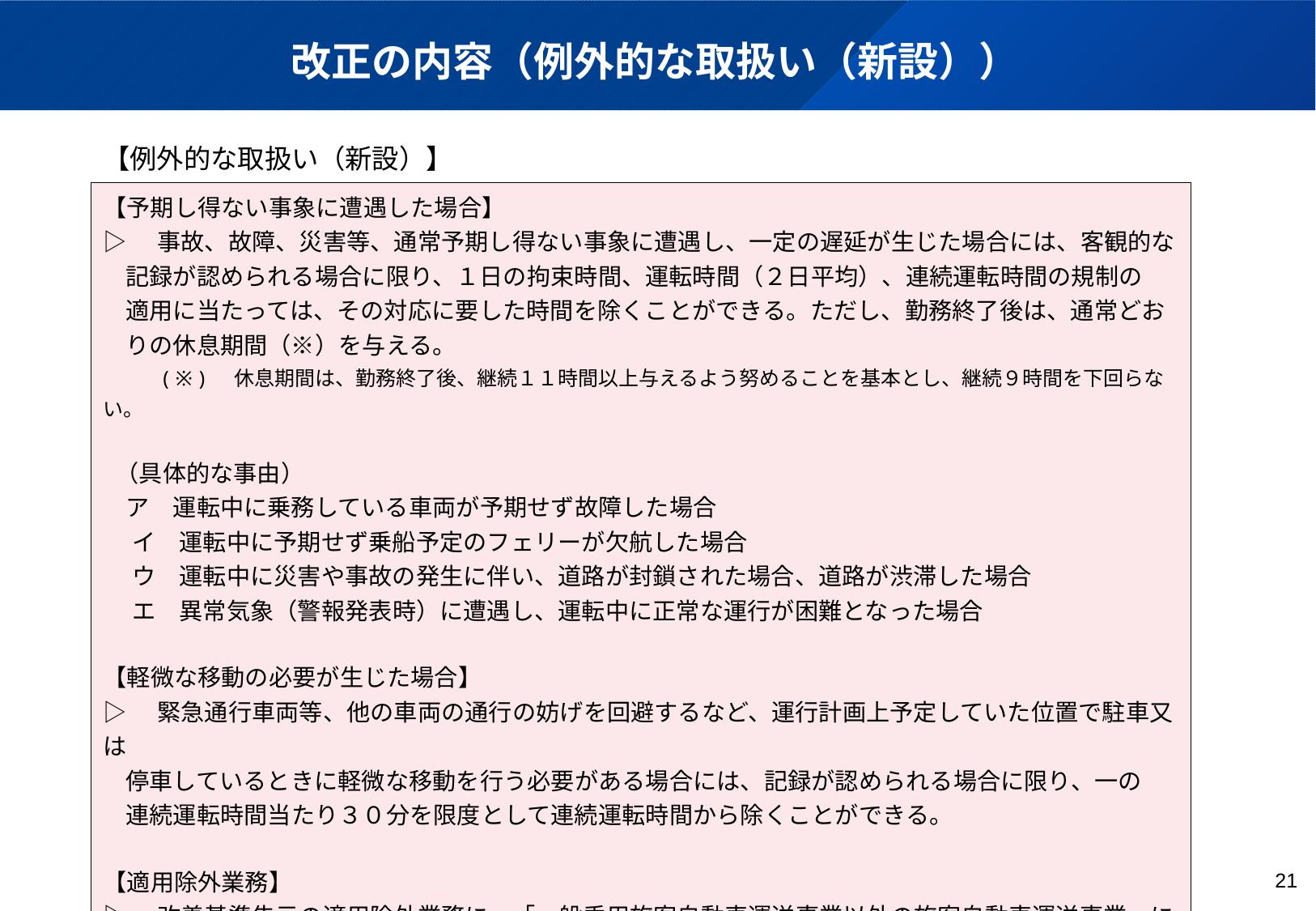

改正の内容（例外的な取扱い（新設））
| 【例外的な取扱い（新設）】 |
| --- |
| 【予期し得ない事象に遭遇した場合】 ▷　事故、故障、災害等、通常予期し得ない事象に遭遇し、一定の遅延が生じた場合には、客観的な 記録が認められる場合に限り、１日の拘束時間、運転時間（２日平均）、連続運転時間の規制の 適用に当たっては、その対応に要した時間を除くことができる。ただし、勤務終了後は、通常どお りの休息期間（※）を与える。 (※)　休息期間は、勤務終了後、継続１１時間以上与えるよう努めることを基本とし、継続９時間を下回らない。 （具体的な事由） ア　運転中に乗務している車両が予期せず故障した場合 　 イ　運転中に予期せず乗船予定のフェリーが欠航した場合 　 ウ　運転中に災害や事故の発生に伴い、道路が封鎖された場合、道路が渋滞した場合 　 エ　異常気象（警報発表時）に遭遇し、運転中に正常な運行が困難となった場合 【軽微な移動の必要が生じた場合】 ▷　緊急通行車両等、他の車両の通行の妨げを回避するなど、運行計画上予定していた位置で駐車又は 停車しているときに軽微な移動を行う必要がある場合には、記録が認められる場合に限り、一の 連続運転時間当たり３０分を限度として連続運転時間から除くことができる。 【適用除外業務】 ▷　改善基準告示の適用除外業務に、「一般乗用旅客自動車運送事業以外の旅客自動車運送事業」にお いて、災害対策基本法等に基づき、都道府県公安委員会から緊急通行車両であることの確認、標章 及び証明書の交付を受けて行う緊急輸送の業務を加える。 |
21